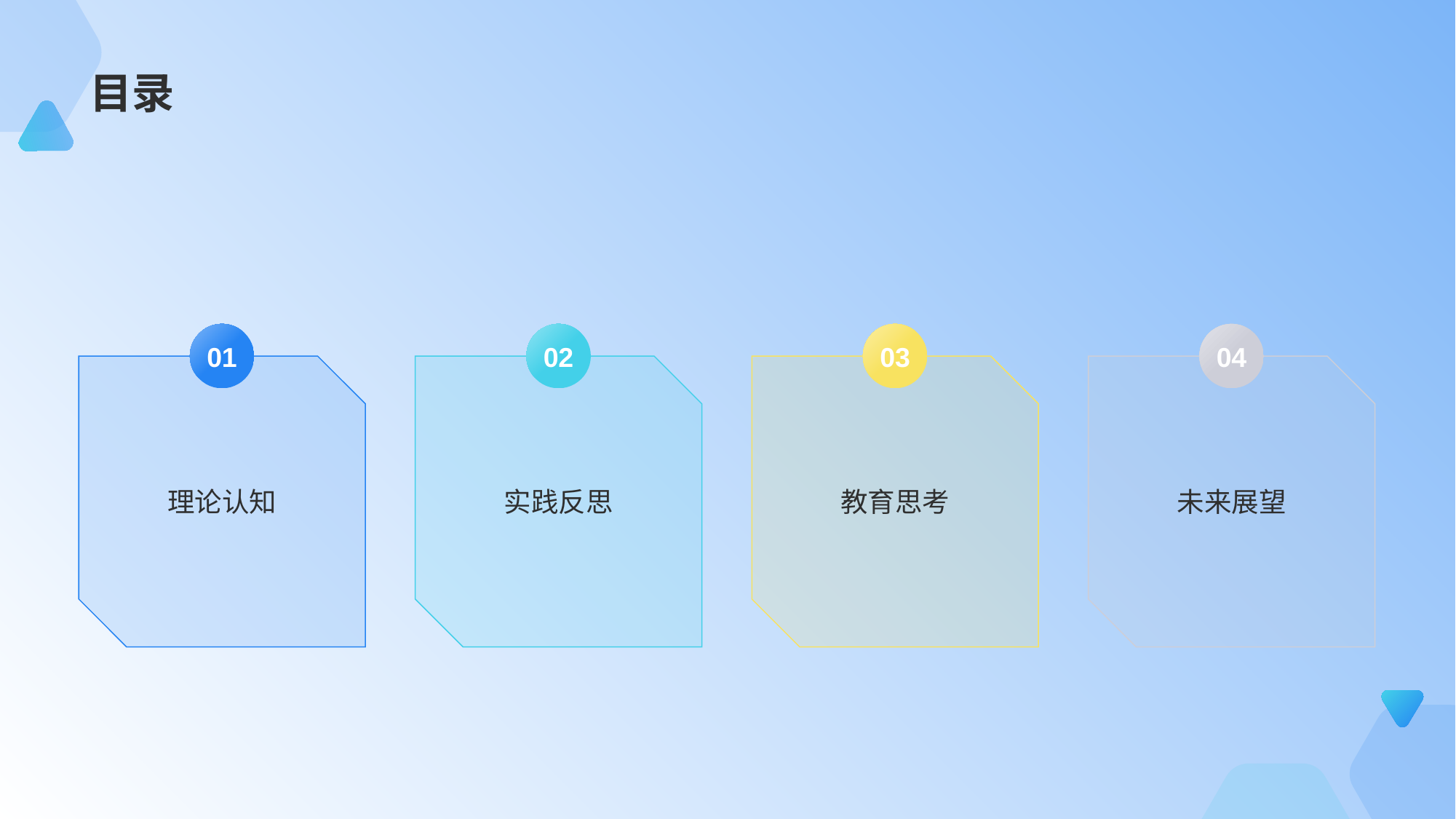

# 目录

01
理论认知
02
实践反思
03
教育思考
04
未来展望